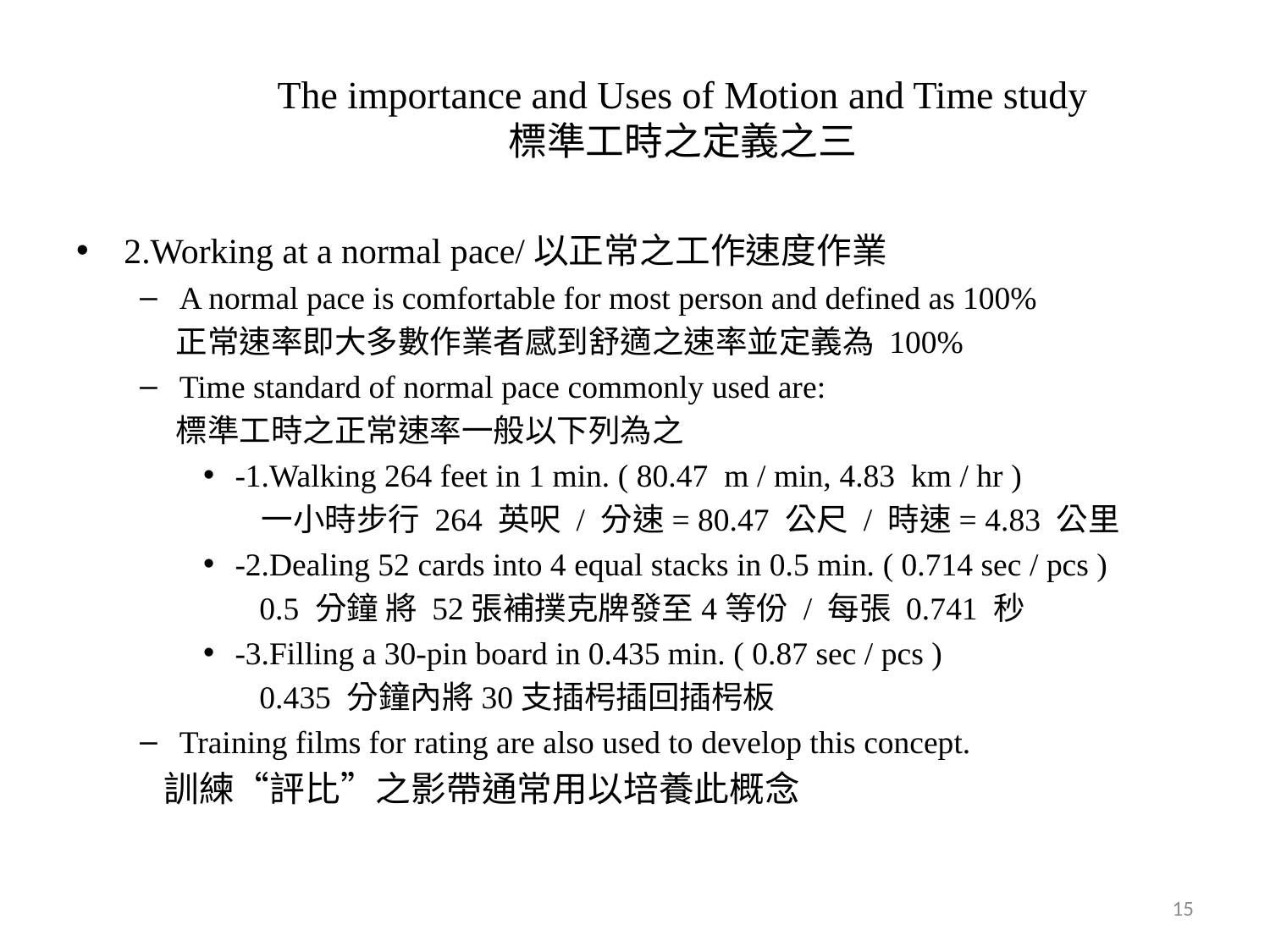

# The importance and Uses of Motion and Time study 標準工時之定義之三
2.Working at a normal pace/以正常之工作速度作業
A normal pace is comfortable for most person and defined as 100%
    正常速率即大多數作業者感到舒適之速率並定義為 100%
Time standard of normal pace commonly used are:
    標準工時之正常速率一般以下列為之
-1.Walking 264 feet in 1 min. ( 80.47  m / min, 4.83  km / hr )
       一小時步行 264 英呎 / 分速= 80.47 公尺 / 時速= 4.83 公里
-2.Dealing 52 cards into 4 equal stacks in 0.5 min. ( 0.714 sec / pcs )
       0.5 分鐘 將 52張補撲克牌發至4等份 / 每張 0.741 秒
-3.Filling a 30-pin board in 0.435 min. ( 0.87 sec / pcs )
       0.435 分鐘內將30支插枵插回插枵板
Training films for rating are also used to develop this concept.
  訓練“評比”之影帶通常用以培養此概念

15